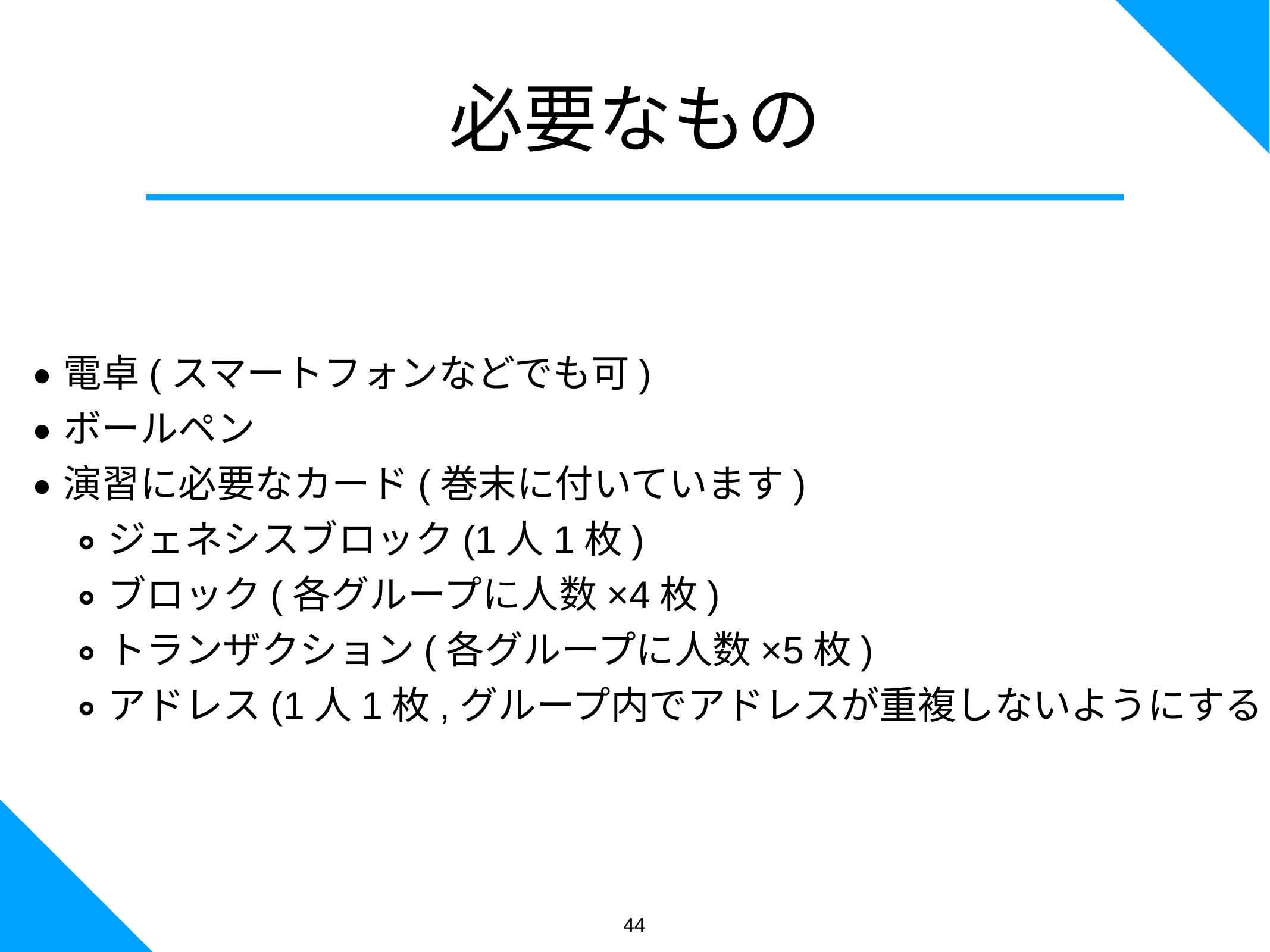

必要なもの
電卓(スマートフォンなどでも可)
ボールペン
演習に必要なカード(巻末に付いています)
ジェネシスブロック(1人1枚)
ブロック(各グループに人数×4枚)
トランザクション(各グループに人数×5枚)
アドレス(1人1枚,グループ内でアドレスが重複しないようにする)
44